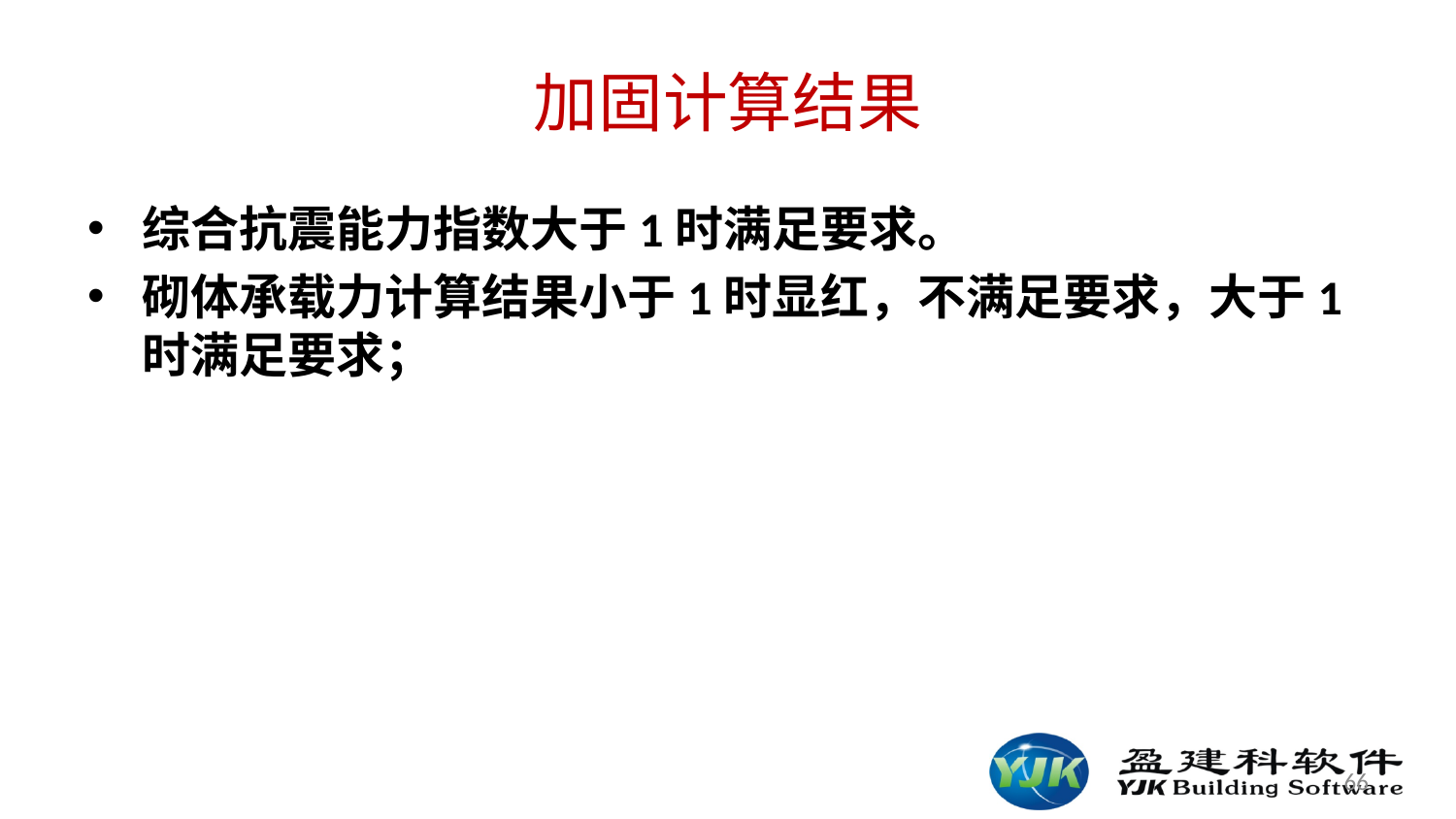

# 加固计算结果
综合抗震能力指数大于1时满足要求。
砌体承载力计算结果小于1时显红，不满足要求，大于1时满足要求；

66